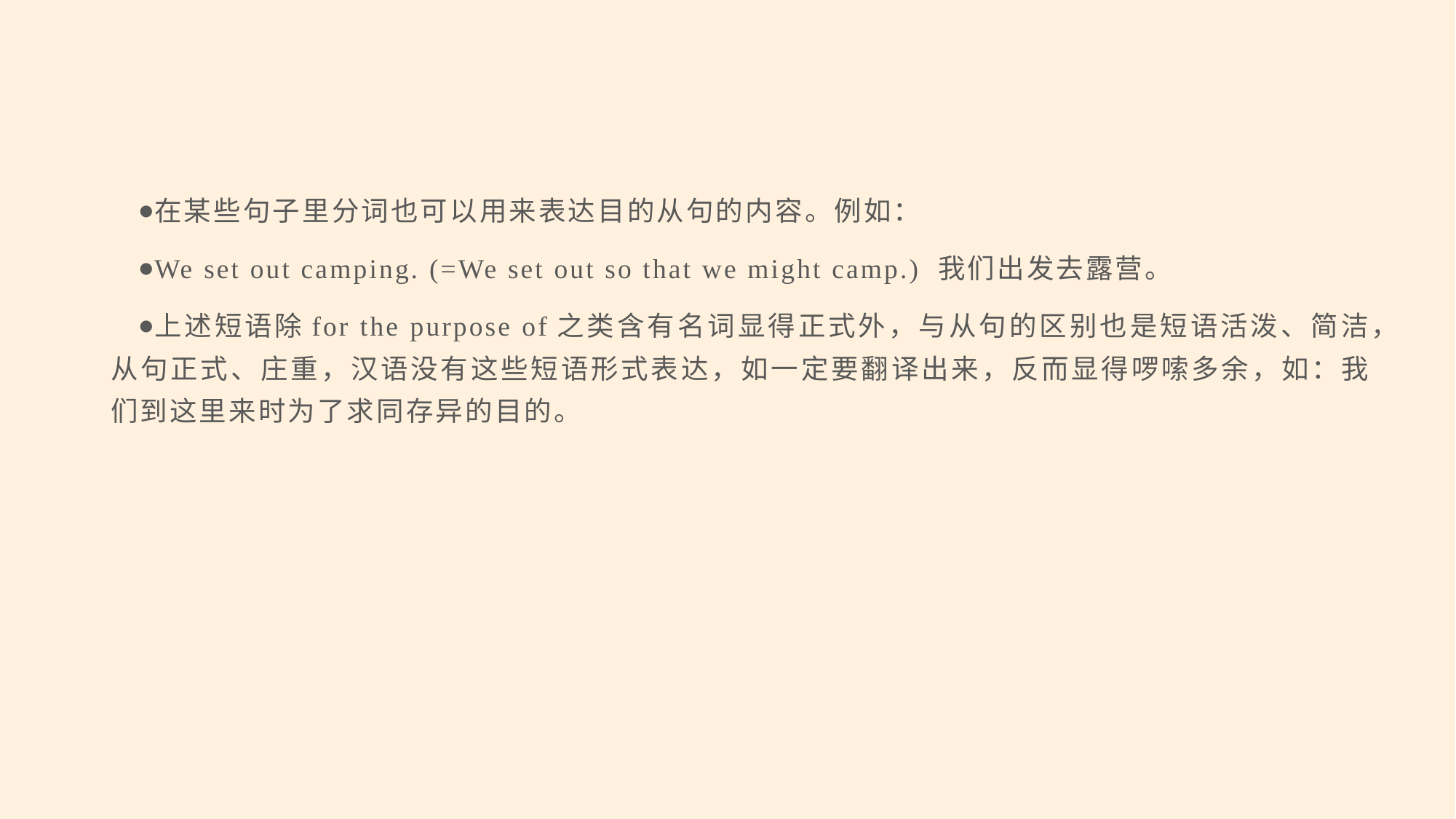

#
在某些句子里分词也可以用来表达目的从句的内容。例如：
We set out camping. (=We set out so that we might camp.) 我们出发去露营。
上述短语除for the purpose of之类含有名词显得正式外，与从句的区别也是短语活泼、简洁，从句正式、庄重，汉语没有这些短语形式表达，如一定要翻译出来，反而显得啰嗦多余，如：我们到这里来时为了求同存异的目的。